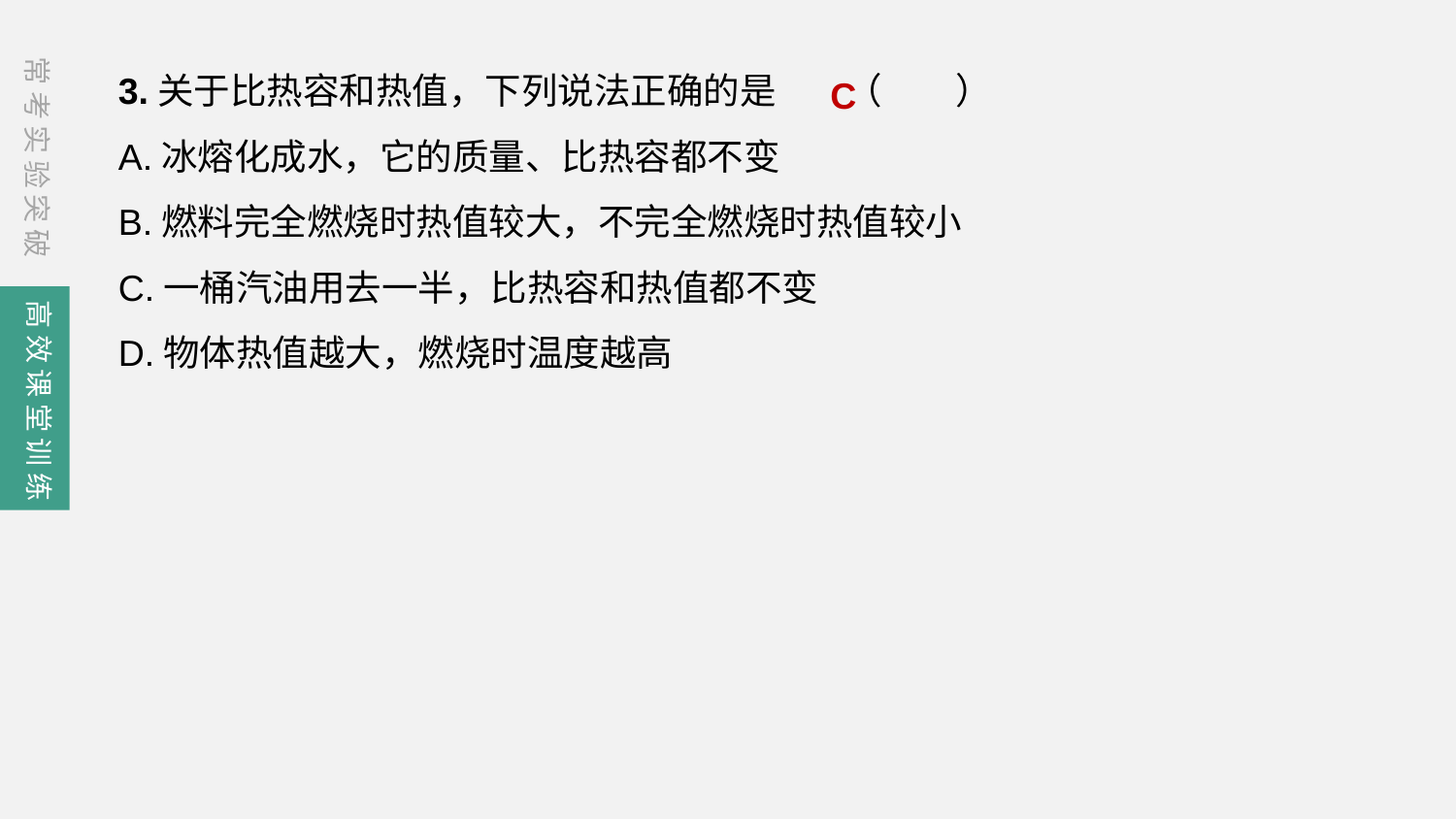

3.关于比热容和热值，下列说法正确的是	（　　）
A.冰熔化成水，它的质量、比热容都不变
B.燃料完全燃烧时热值较大，不完全燃烧时热值较小
C.一桶汽油用去一半，比热容和热值都不变
D.物体热值越大，燃烧时温度越高
C
常考实验突破

高效课堂训练